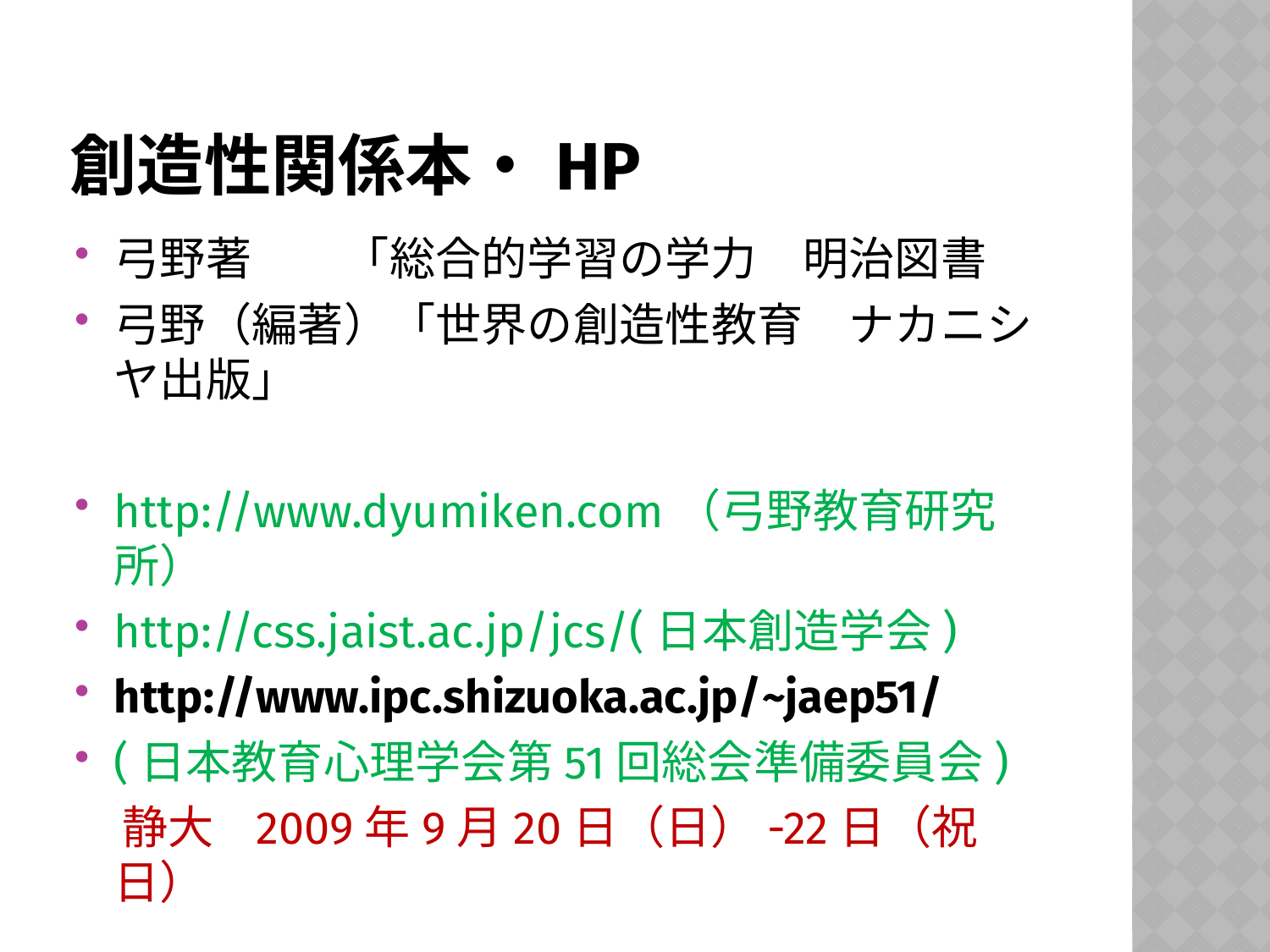

# 創造性関係本・HP
弓野著　　「総合的学習の学力　明治図書
弓野（編著）「世界の創造性教育　ナカニシヤ出版」

http://www.dyumiken.com（弓野教育研究所）
http://css.jaist.ac.jp/jcs/(日本創造学会)
http://www.ipc.shizuoka.ac.jp/~jaep51/
(日本教育心理学会第51回総会準備委員会)
　静大   2009年9月20日（日）-22日（祝日）